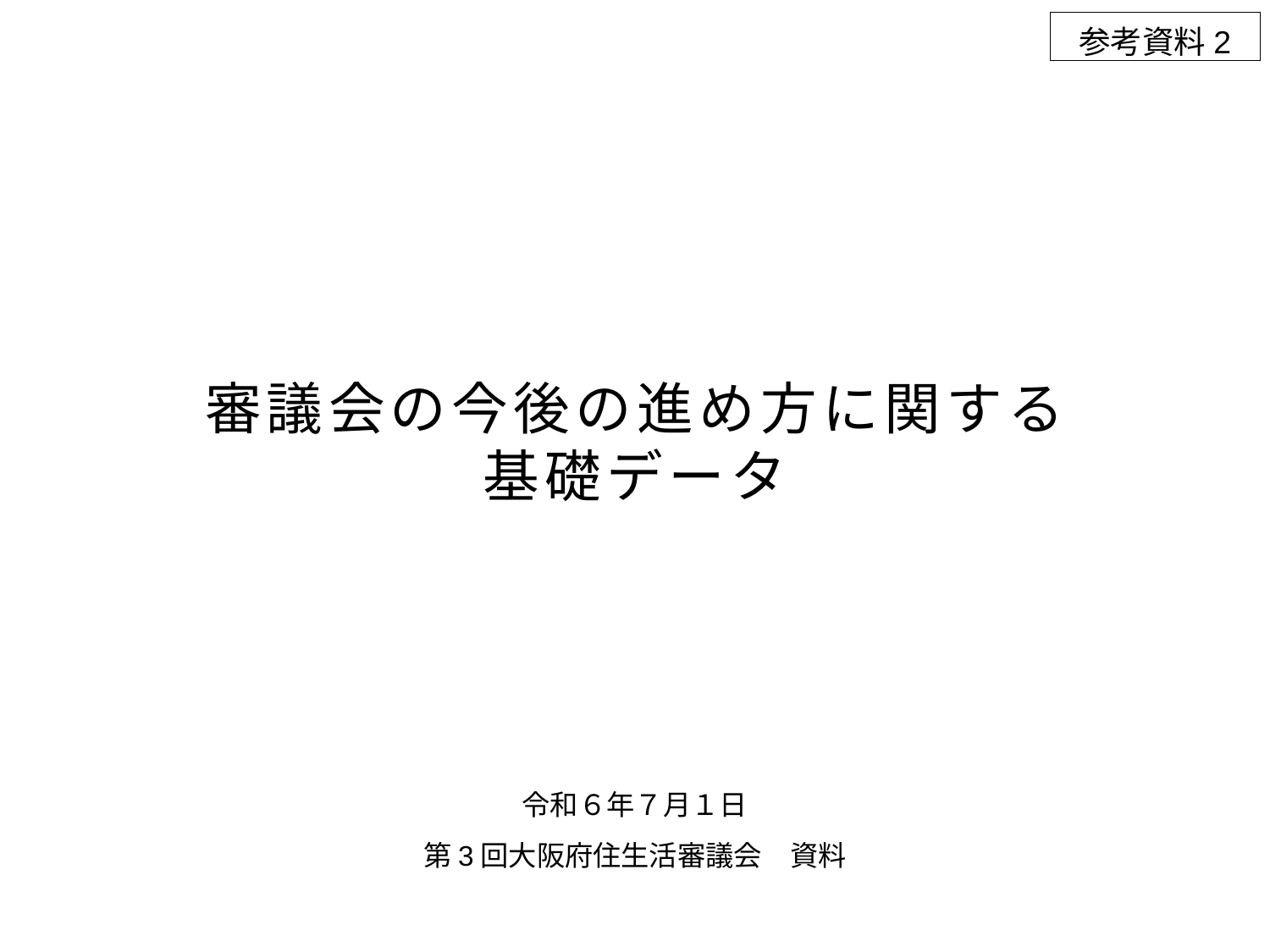

参考資料2
審議会の今後の進め方に関する
基礎データ

令和６年７月１日
第3回大阪府住生活審議会　資料